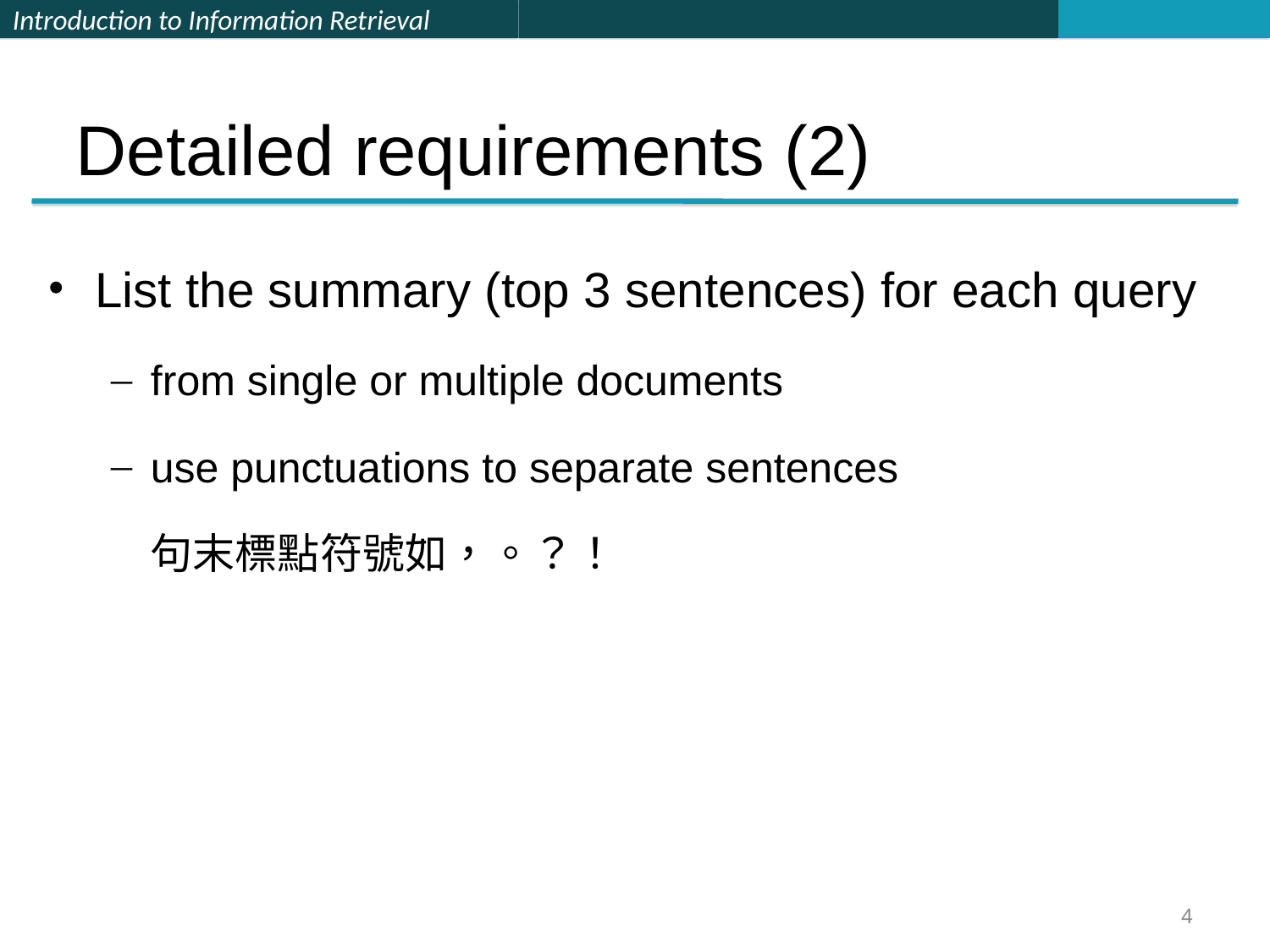

# Detailed requirements (2)
List the summary (top 3 sentences) for each query
from single or multiple documents
use punctuations to separate sentences
	句末標點符號如，。？！

4